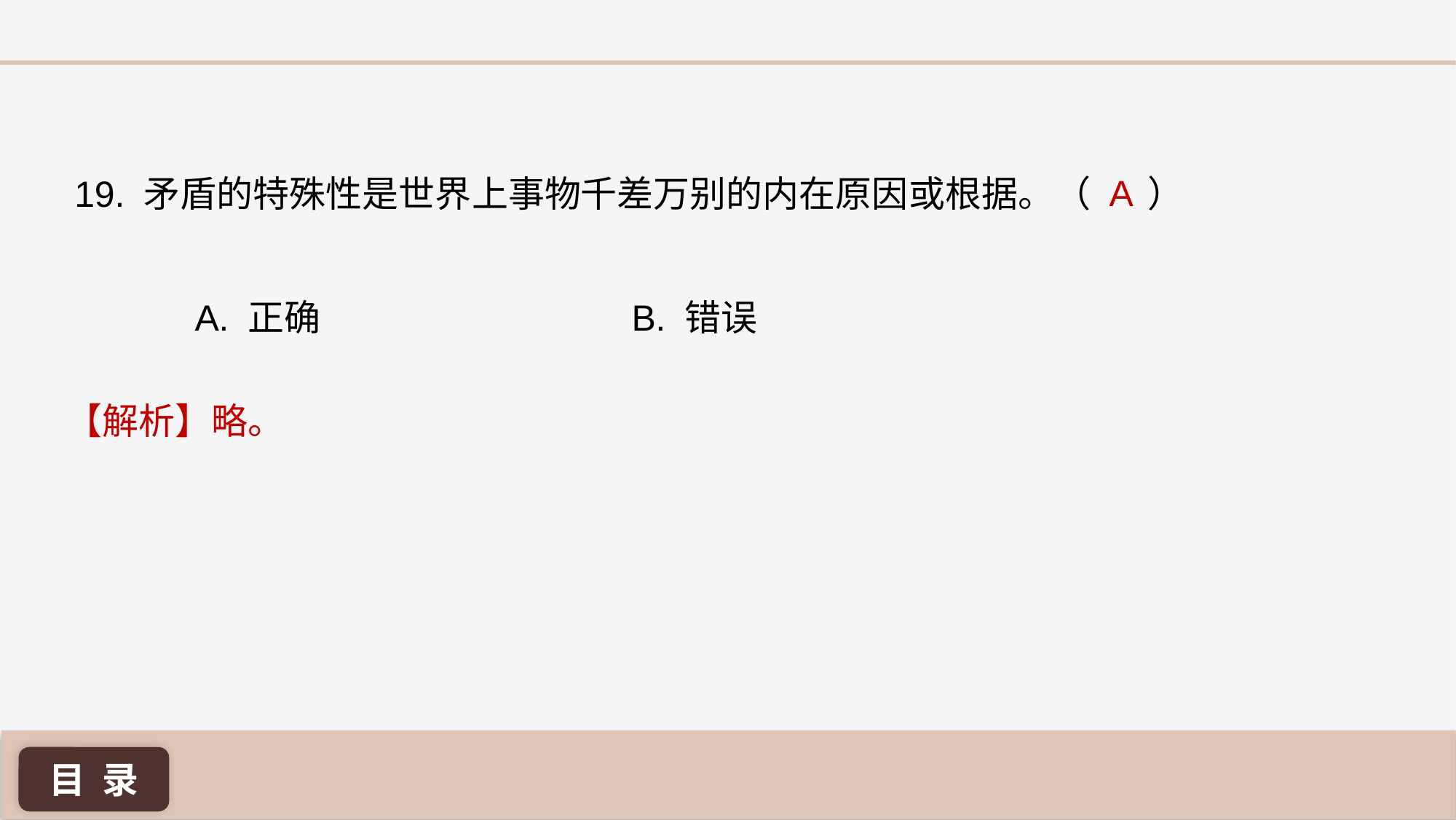

A
19. 矛盾的特殊性是世界上事物千差万别的内在原因或根据。（       ）
A. 正确 			B. 错误
【解析】略。